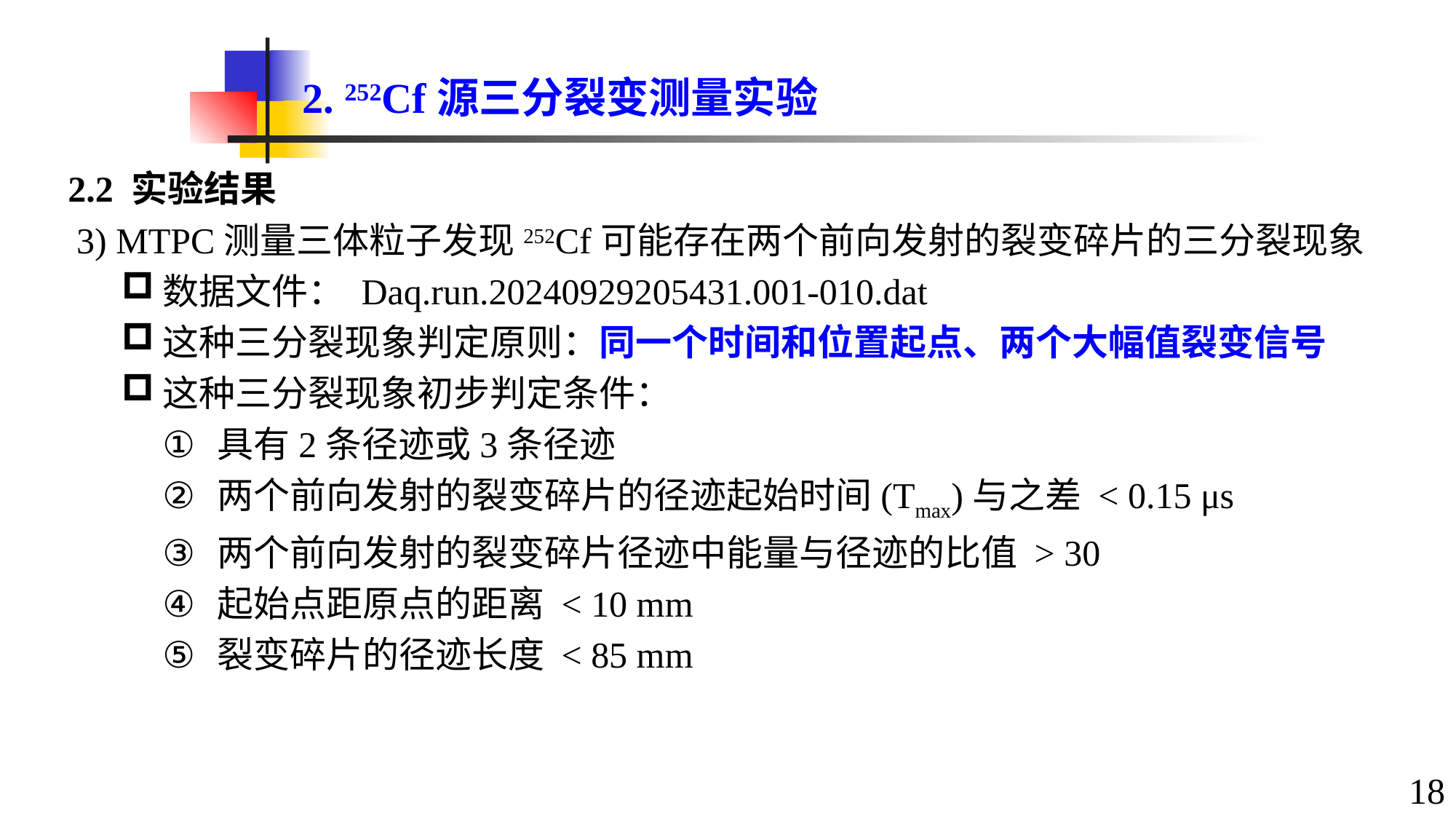

2. 252Cf源三分裂变测量实验
2.2 实验结果
3) MTPC测量三体粒子发现252Cf可能存在两个前向发射的裂变碎片的三分裂现象
数据文件： Daq.run.20240929205431.001-010.dat
这种三分裂现象判定原则：同一个时间和位置起点、两个大幅值裂变信号
这种三分裂现象初步判定条件：
具有2条径迹或3条径迹
两个前向发射的裂变碎片的径迹起始时间(Tmax)与之差 < 0.15 μs
两个前向发射的裂变碎片径迹中能量与径迹的比值 > 30
起始点距原点的距离 < 10 mm
裂变碎片的径迹长度 < 85 mm

18